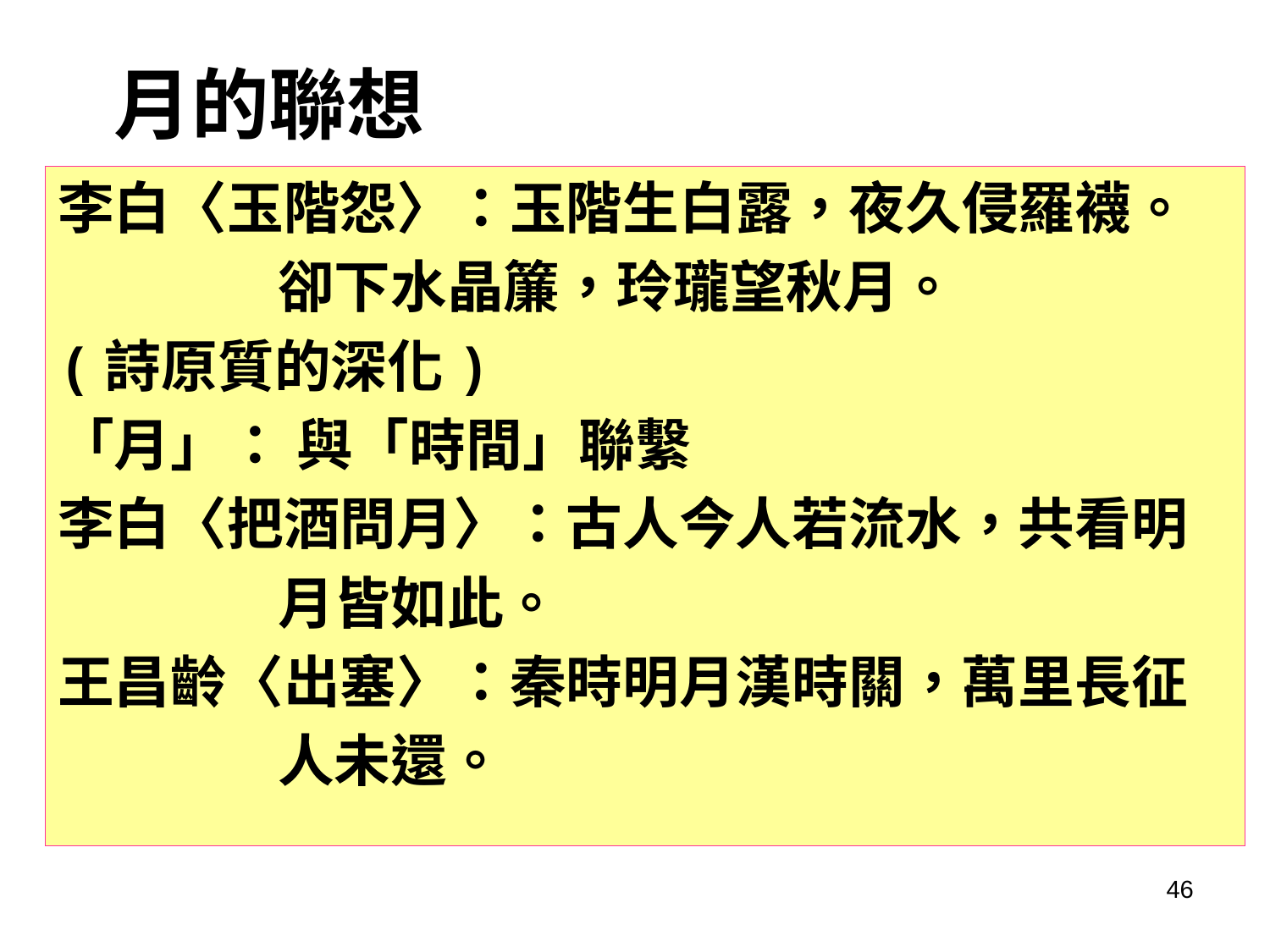

# 月的聯想
李白〈玉階怨〉：玉階生白露，夜久侵羅襪。
                卻下水晶簾，玲瓏望秋月。
(詩原質的深化)
「月」： 與「時間」聯繫
李白〈把酒問月〉：古人今人若流水，共看明
                月皆如此。
王昌齡〈出塞〉：秦時明月漢時關，萬里長征
                人未還。

46